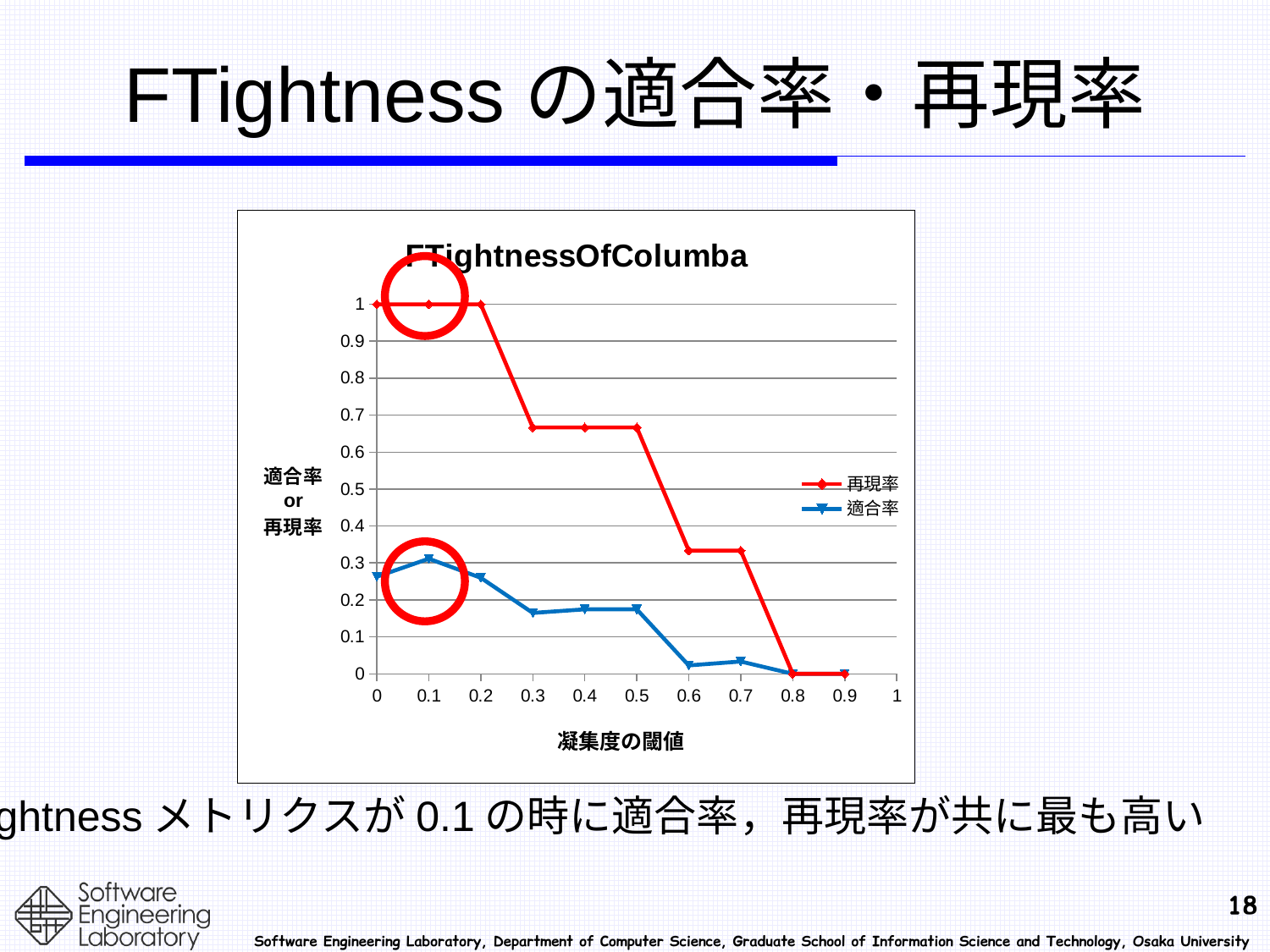

# FTightnessの適合率・再現率

### Chart: FTightnessOfColumba

| Category | 再現率 | 適合率 |
|---|---|---|

FTightnessメトリクスが0.1の時に適合率，再現率が共に最も高い